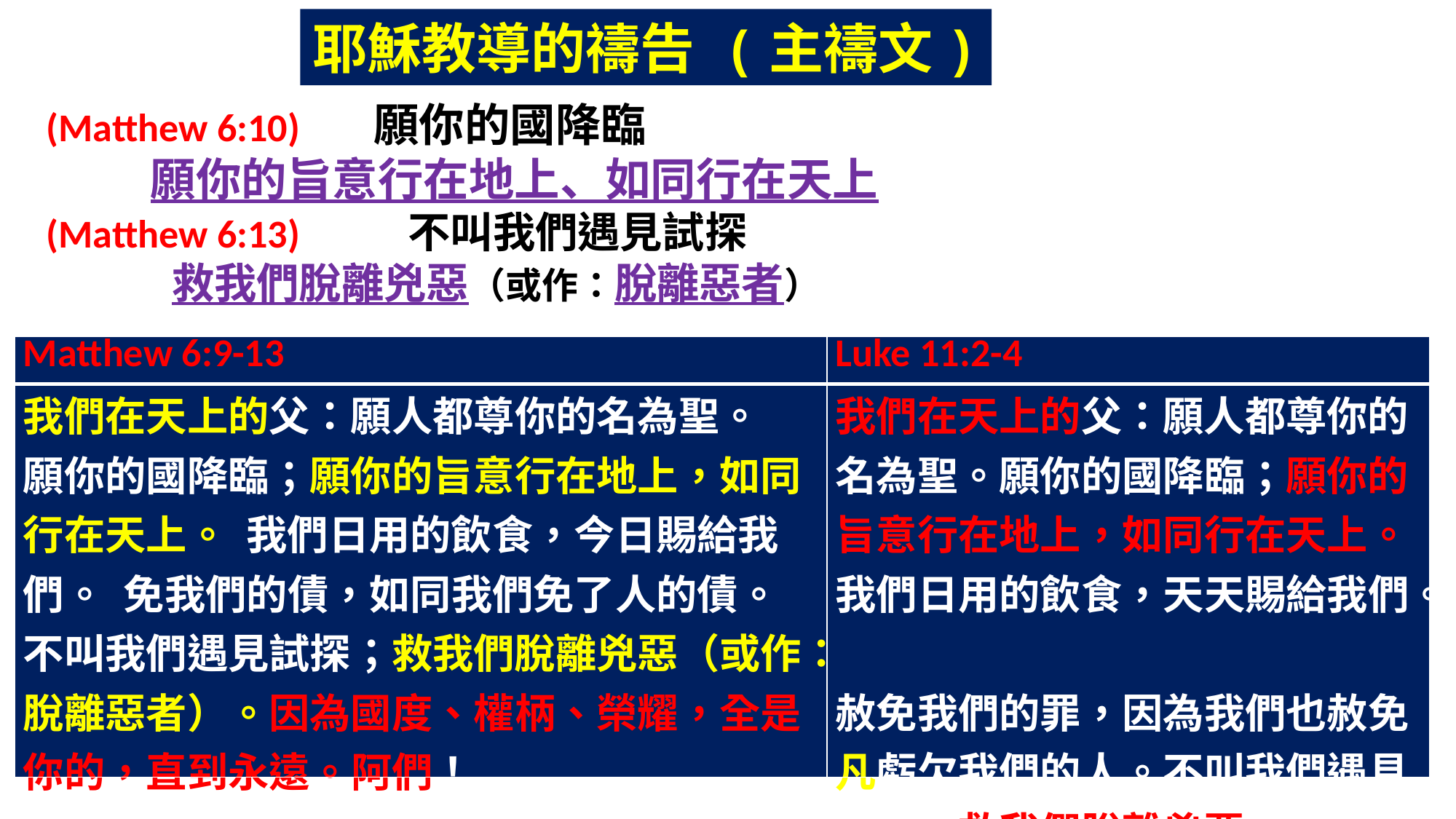

耶穌教導的禱告 (主禱文)
(Matthew 6:10) 	願你的國降臨
         願你的旨意行在地上、如同行在天上
(Matthew 6:13)           不叫我們遇見試探
            救我們脫離兇惡（或作：脫離惡者）
| Matthew 6:9-13 | Luke 11:2-4 |
| --- | --- |
| 我們在天上的父：願人都尊你的名為聖。 願你的國降臨；願你的旨意行在地上，如同行在天上。 我們日用的飲食，今日賜給我們。 免我們的債，如同我們免了人的債。 不叫我們遇見試探；救我們脫離兇惡（或作：脫離惡者）。因為國度、權柄、榮耀，全是你的，直到永遠。阿們！ | 我們在天上的父：願人都尊你的名為聖。願你的國降臨；願你的旨意行在地上，如同行在天上。 我們日用的飲食，天天賜給我們。 赦免我們的罪，因為我們也赦免凡虧欠我們的人。不叫我們遇見試探；救我們脫離兇惡。 |